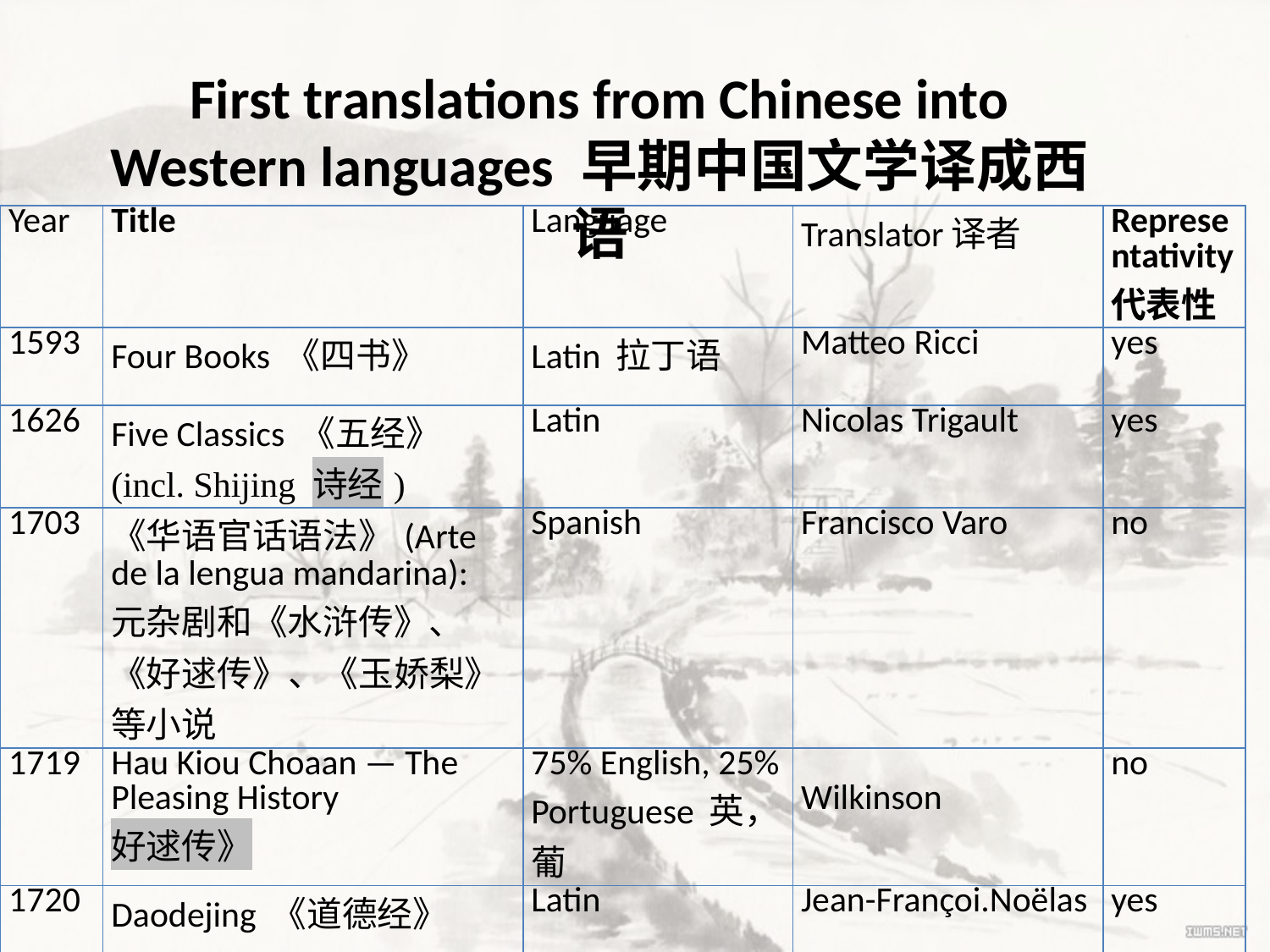

First translations from Chinese into Western languages 早期中国文学译成西语
| Year | Title | Language | Translator译者 | Representativity代表性 |
| --- | --- | --- | --- | --- |
| 1593 | Four Books 《四书》 | Latin 拉丁语 | Matteo Ricci | yes |
| 1626 | Five Classics 《五经》(incl. Shijing 诗经) | Latin | Nicolas Trigault | yes |
| 1703 | 《华语官话语法》(Arte de la lengua manda­ri­na): 元杂剧和《水浒传》、《好逑传》、《玉娇梨》等小说 | Spanish | Francisco Varo | no |
| 1719 | Hau Kiou Choaan — The Pleasing History 好逑传》 | 75% English, 25% Portuguese 英，葡 | Wilkinson | no |
| 1720 | Daodejing 《道德经》 | Latin | Jean-Françoi.Noëlas | yes |
| 1722 | 中国的风俗 (incl. 爱情故事) | French法语 | Francois Xavier d’Entrecolles 殷弘绪 | no |